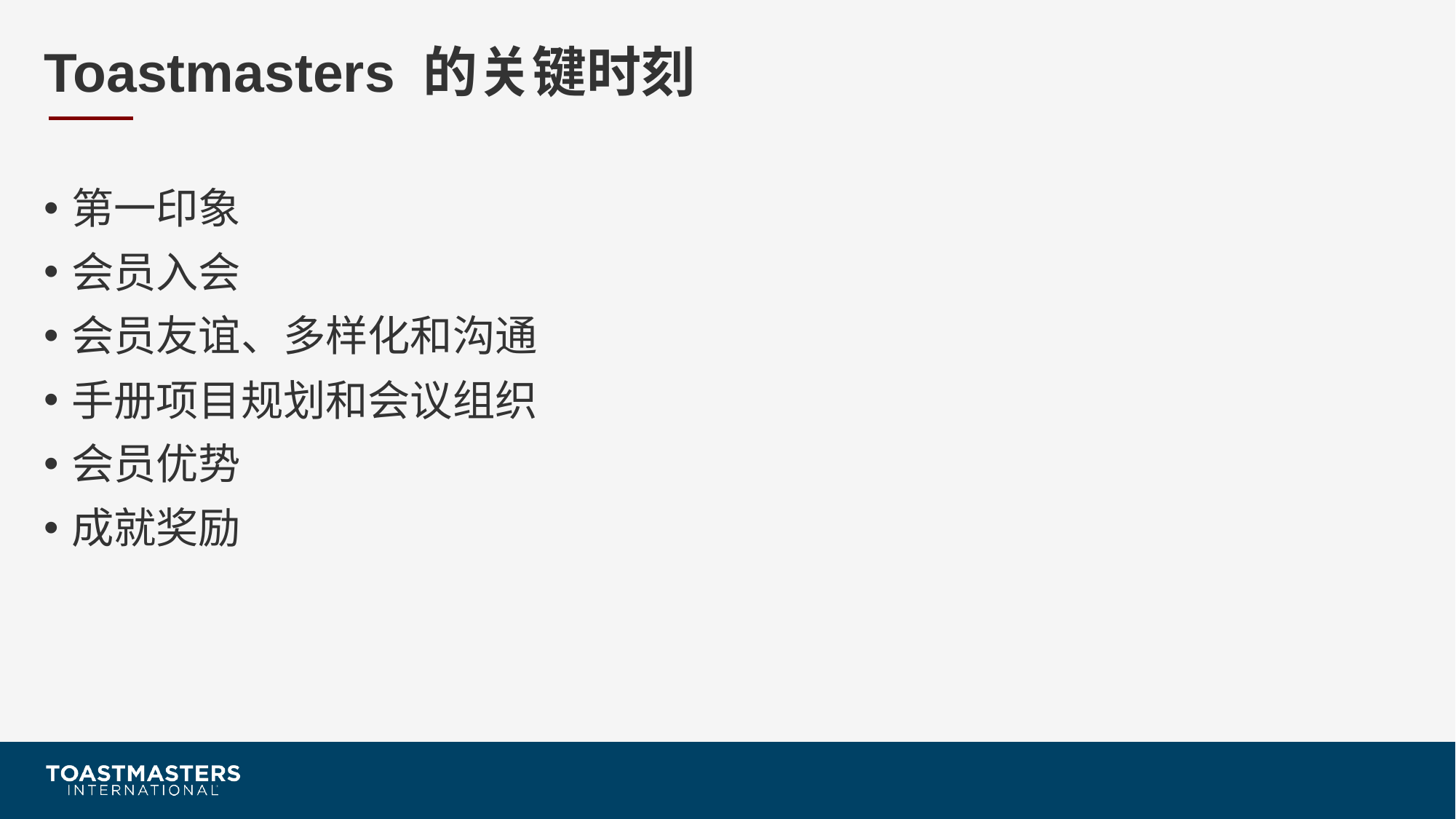

# Toastmasters 的关键时刻
第一印象
会员入会
会员友谊、多样化和沟通
手册项目规划和会议组织
会员优势
成就奖励